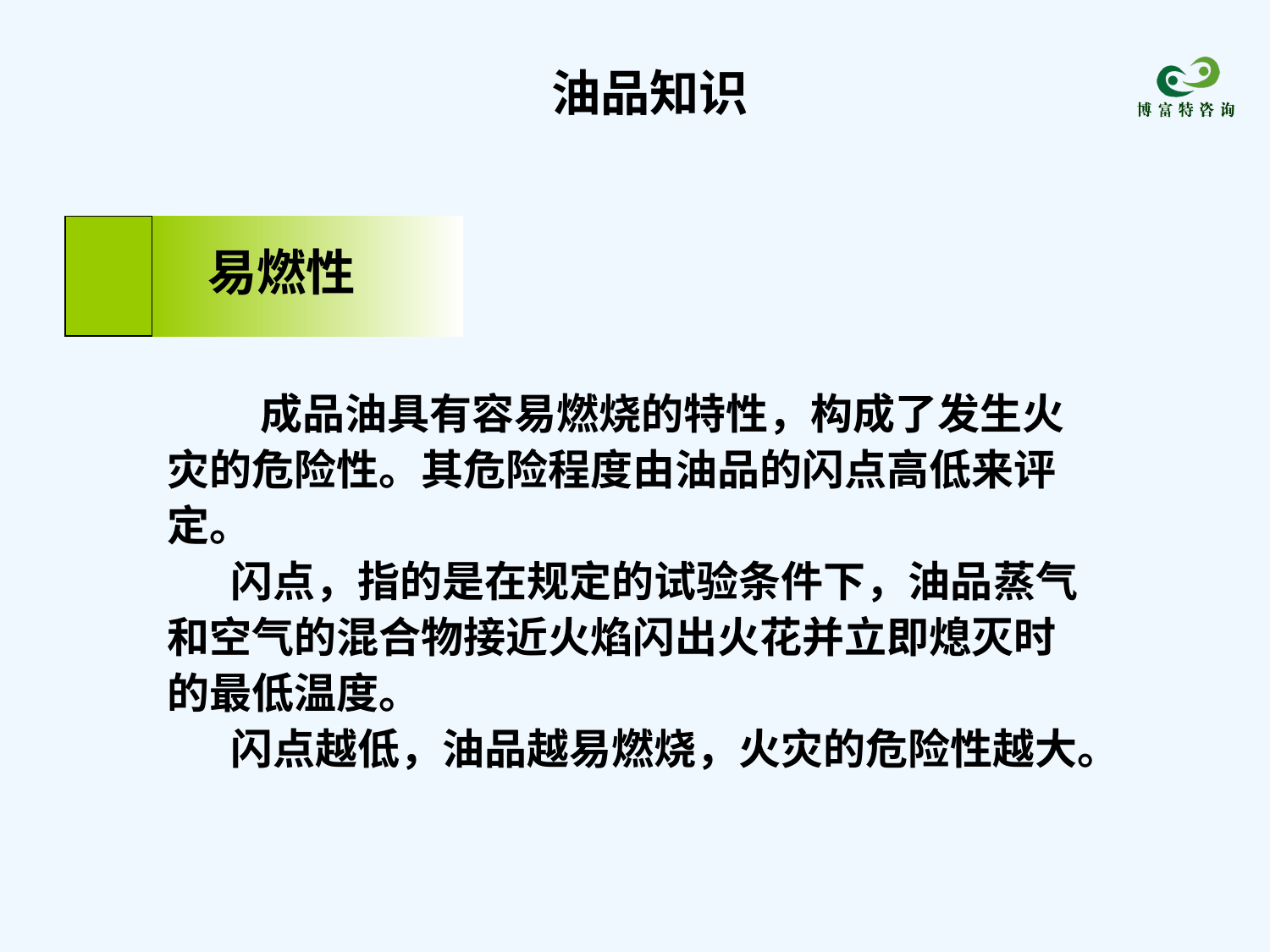

油品知识

易燃性
  成品油具有容易燃烧的特性，构成了发生火灾的危险性。其危险程度由油品的闪点高低来评定。
闪点，指的是在规定的试验条件下，油品蒸气和空气的混合物接近火焰闪出火花并立即熄灭时的最低温度。
闪点越低，油品越易燃烧，火灾的危险性越大。
11